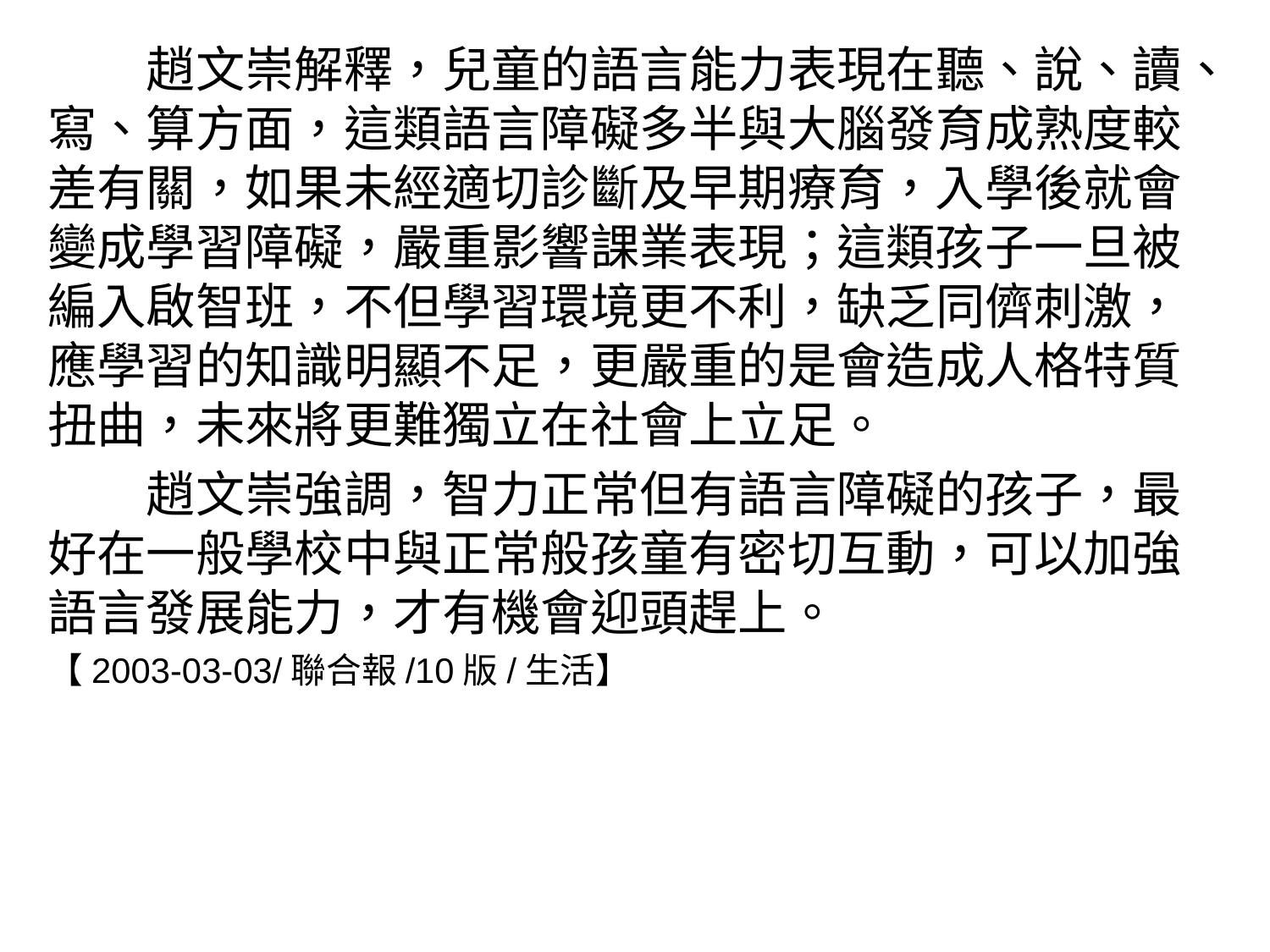

趙文崇解釋，兒童的語言能力表現在聽、說、讀、寫、算方面，這類語言障礙多半與大腦發育成熟度較差有關，如果未經適切診斷及早期療育，入學後就會變成學習障礙，嚴重影響課業表現；這類孩子一旦被編入啟智班，不但學習環境更不利，缺乏同儕刺激，應學習的知識明顯不足，更嚴重的是會造成人格特質扭曲，未來將更難獨立在社會上立足。
　　趙文崇強調，智力正常但有語言障礙的孩子，最好在一般學校中與正常般孩童有密切互動，可以加強語言發展能力，才有機會迎頭趕上。
【2003-03-03/聯合報/10版/生活】